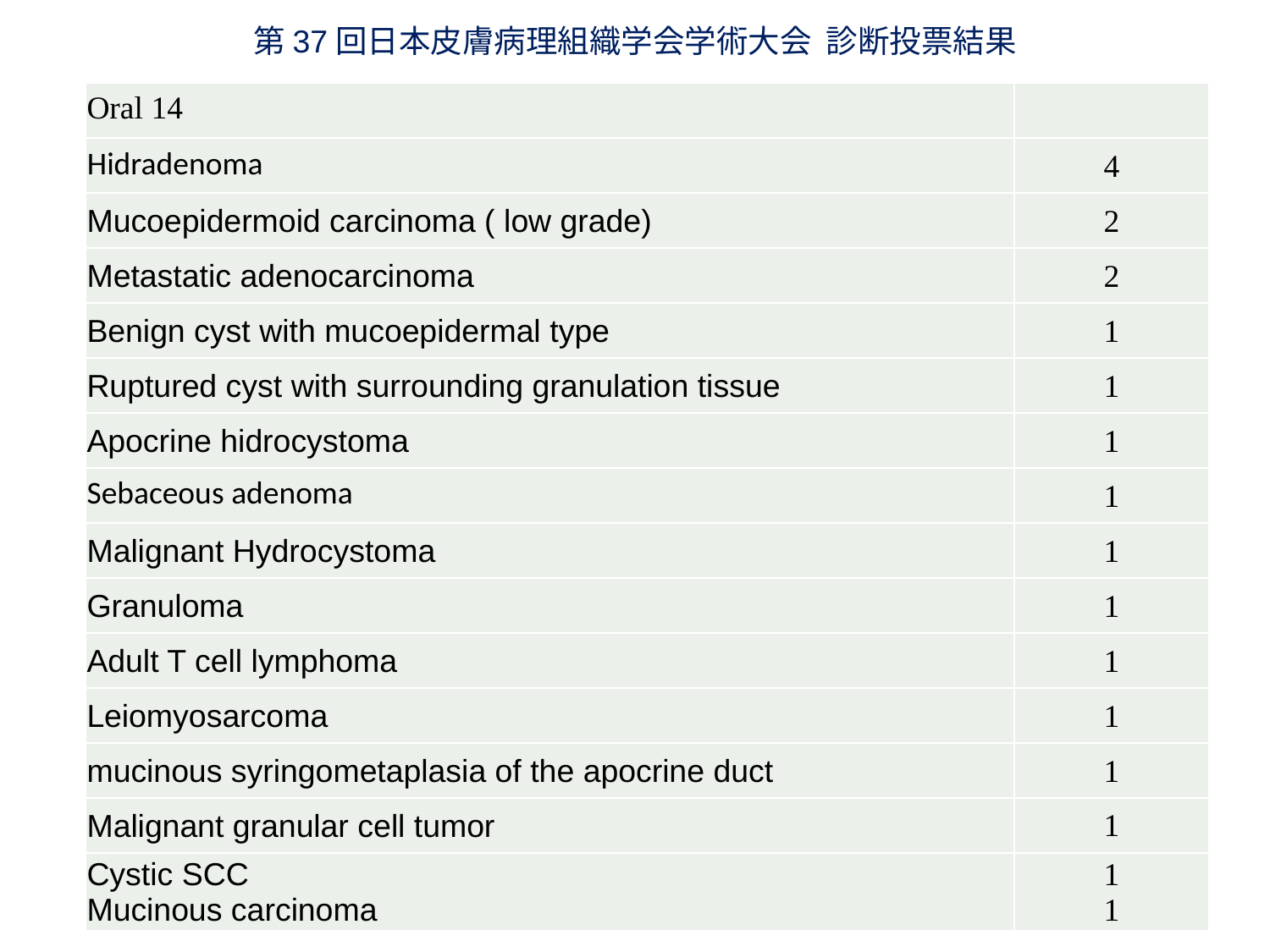

第37回日本皮膚病理組織学会学術大会  診断投票結果
| Oral 14 |  |
| --- | --- |
| Hidradenoma | 4 |
| Mucoepidermoid carcinoma ( low grade) | 2 |
| Metastatic adenocarcinoma | 2 |
| Benign cyst with mucoepidermal type | 1 |
| Ruptured cyst with surrounding granulation tissue | 1 |
| Apocrine hidrocystoma | 1 |
| Sebaceous adenoma | 1 |
| Malignant Hydrocystoma | 1 |
| Granuloma | 1 |
| Adult T cell lymphoma | 1 |
| Leiomyosarcoma | 1 |
| mucinous syringometaplasia of the apocrine duct | 1 |
| Malignant granular cell tumor | 1 |
| Cystic SCC Mucinous carcinoma | 1 1 |